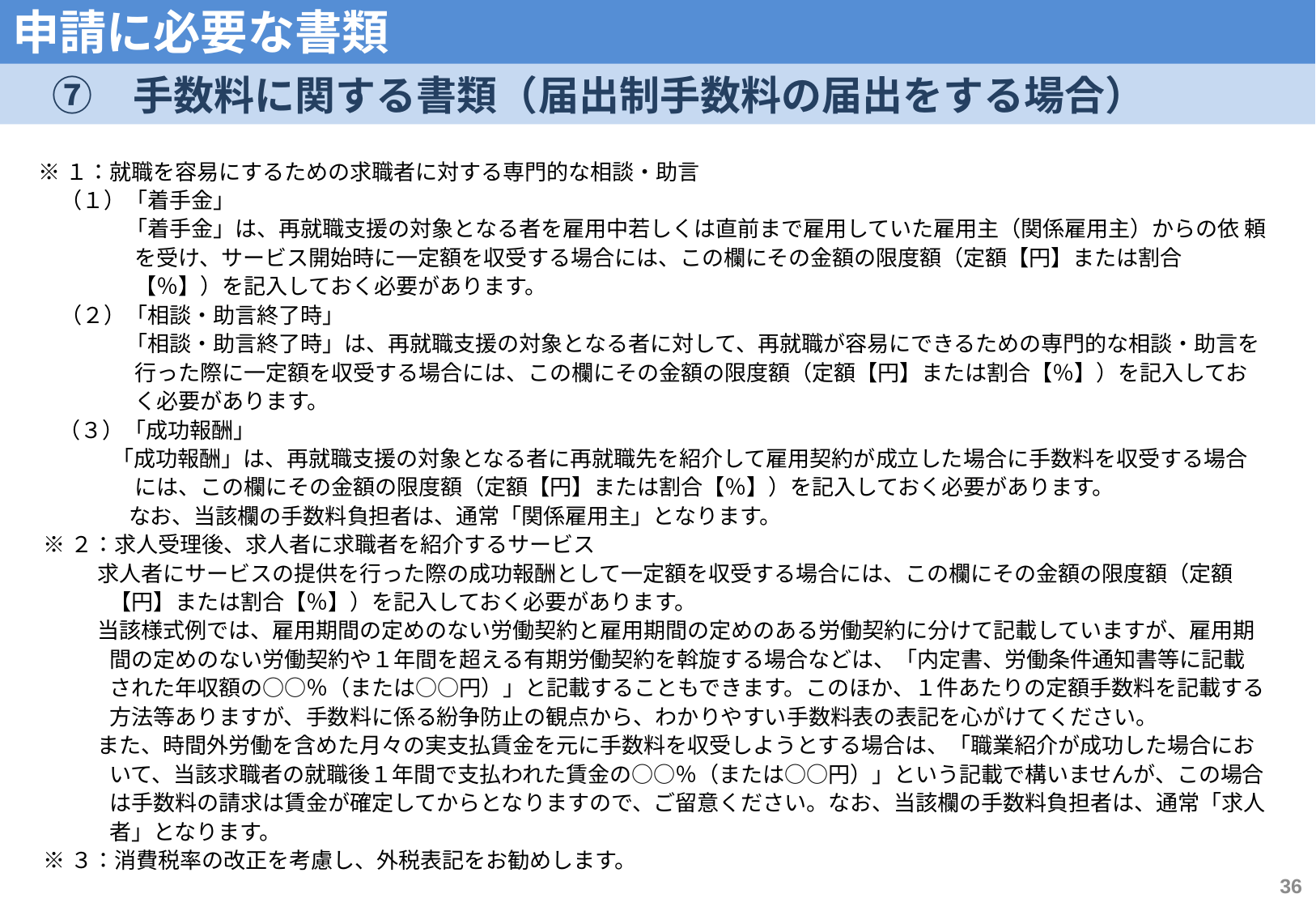

申請に必要な書類
　⑦　手数料に関する書類（届出制手数料の届出をする場合）
※１：就職を容易にするための求職者に対する専門的な相談・助言
　（１）「着手金」
　　　　「着手金」は、再就職支援の対象となる者を雇用中若しくは直前まで雇用していた雇用主（関係雇用主）からの依 頼を受け、サービス開始時に一定額を収受する場合には、この欄にその金額の限度額（定額【円】または割合【％】）を記入しておく必要があります。
　（２）「相談・助言終了時」
　　　　「相談・助言終了時」は、再就職支援の対象となる者に対して、再就職が容易にできるための専門的な相談・助言を行った際に一定額を収受する場合には、この欄にその金額の限度額（定額【円】または割合【％】）を記入しておく必要があります。
   （３）「成功報酬」
              「成功報酬」は、再就職支援の対象となる者に再就職先を紹介して雇用契約が成立した場合に手数料を収受する場合には、この欄にその金額の限度額（定額【円】または割合【％】）を記入しておく必要があります。
　　　     なお、当該欄の手数料負担者は、通常「関係雇用主」となります。
 ※２：求人受理後、求人者に求職者を紹介するサービス
           求人者にサービスの提供を行った際の成功報酬として一定額を収受する場合には、この欄にその金額の限度額（定額【円】または割合【％】）を記入しておく必要があります。
           当該様式例では、雇用期間の定めのない労働契約と雇用期間の定めのある労働契約に分けて記載していますが、雇用期間の定めのない労働契約や１年間を超える有期労働契約を斡旋する場合などは、「内定書、労働条件通知書等に記載された年収額の○○％（または○○円）」と記載することもできます。このほか、１件あたりの定額手数料を記載する方法等ありますが、手数料に係る紛争防止の観点から、わかりやすい手数料表の表記を心がけてください。
           また、時間外労働を含めた月々の実支払賃金を元に手数料を収受しようとする場合は、「職業紹介が成功した場合において、当該求職者の就職後１年間で支払われた賃金の○○％（または○○円）」という記載で構いませんが、この場合は手数料の請求は賃金が確定してからとなりますので、ご留意ください。なお、当該欄の手数料負担者は、通常「求人者」となります。
 ※３：消費税率の改正を考慮し、外税表記をお勧めします。
36